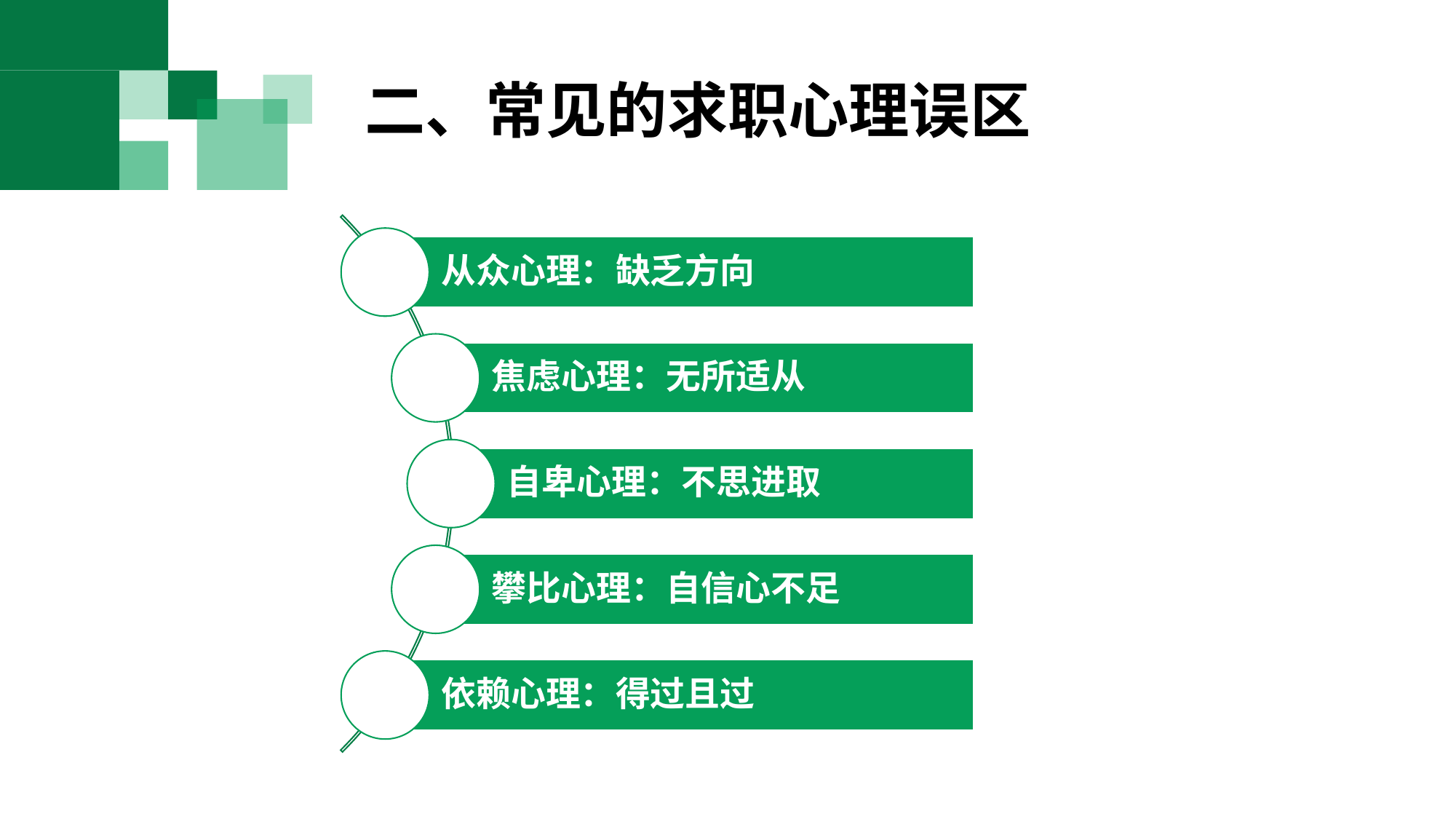

二、常见的求职心理误区

从众心理：缺乏方向
焦虑心理：无所适从
自卑心理：不思进取
攀比心理：自信心不足
依赖心理：得过且过